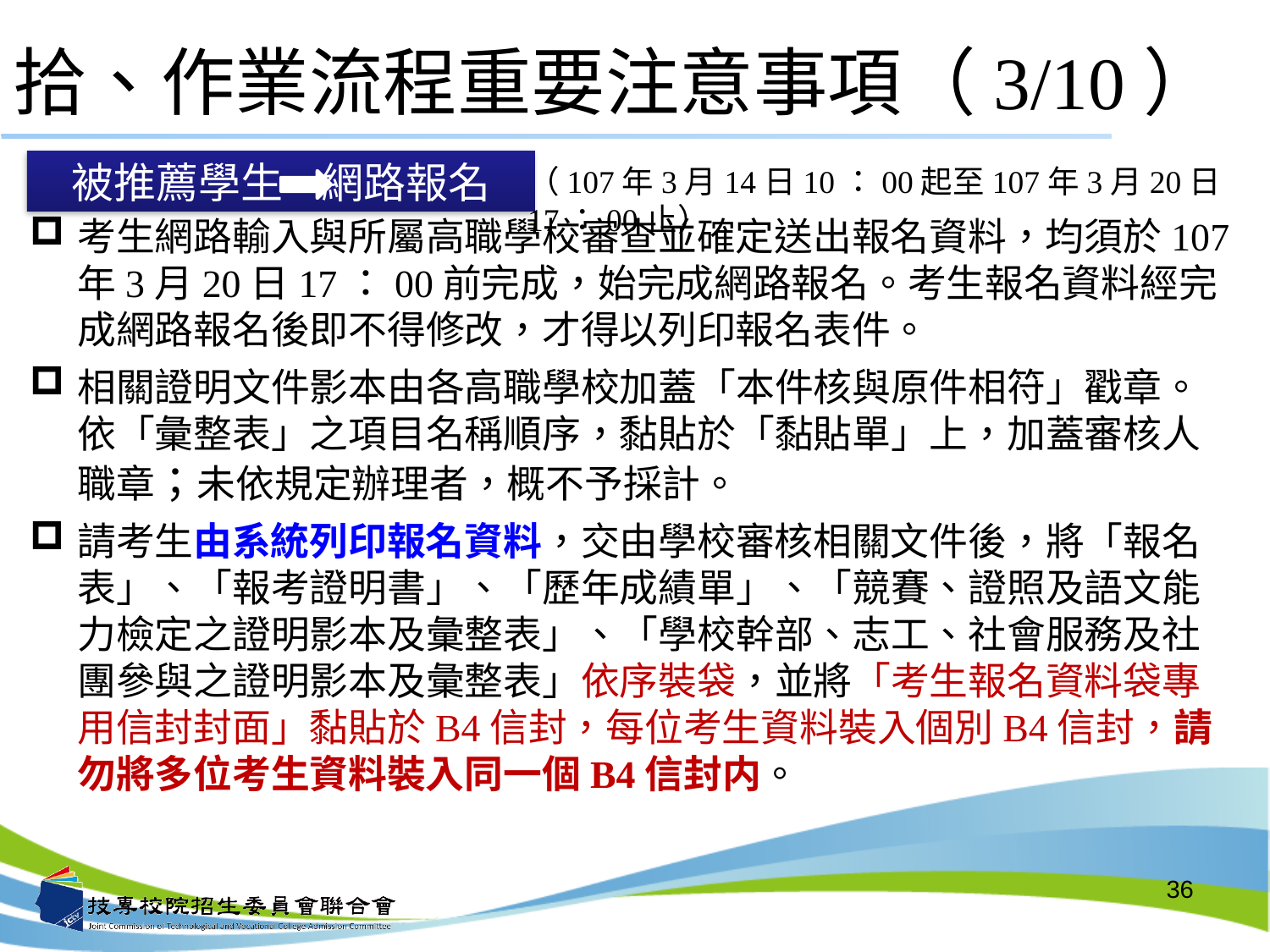

# 拾、作業流程重要注意事項（3/10）
被推薦學生    網路報名
（107年3月14日10：00起至107年3月20日17：00止）

考生網路輸入與所屬高職學校審查並確定送出報名資料，均須於107年3月20日17：00前完成，始完成網路報名。考生報名資料經完成網路報名後即不得修改，才得以列印報名表件。
相關證明文件影本由各高職學校加蓋「本件核與原件相符」戳章。依「彙整表」之項目名稱順序，黏貼於「黏貼單」上，加蓋審核人職章；未依規定辦理者，概不予採計。
請考生由系統列印報名資料，交由學校審核相關文件後，將「報名表」、「報考證明書」、「歷年成績單」、「競賽、證照及語文能力檢定之證明影本及彙整表」、「學校幹部、志工、社會服務及社團參與之證明影本及彙整表」依序裝袋，並將「考生報名資料袋專用信封封面」黏貼於B4信封，每位考生資料裝入個別B4信封，請勿將多位考生資料裝入同一個B4信封内。

36